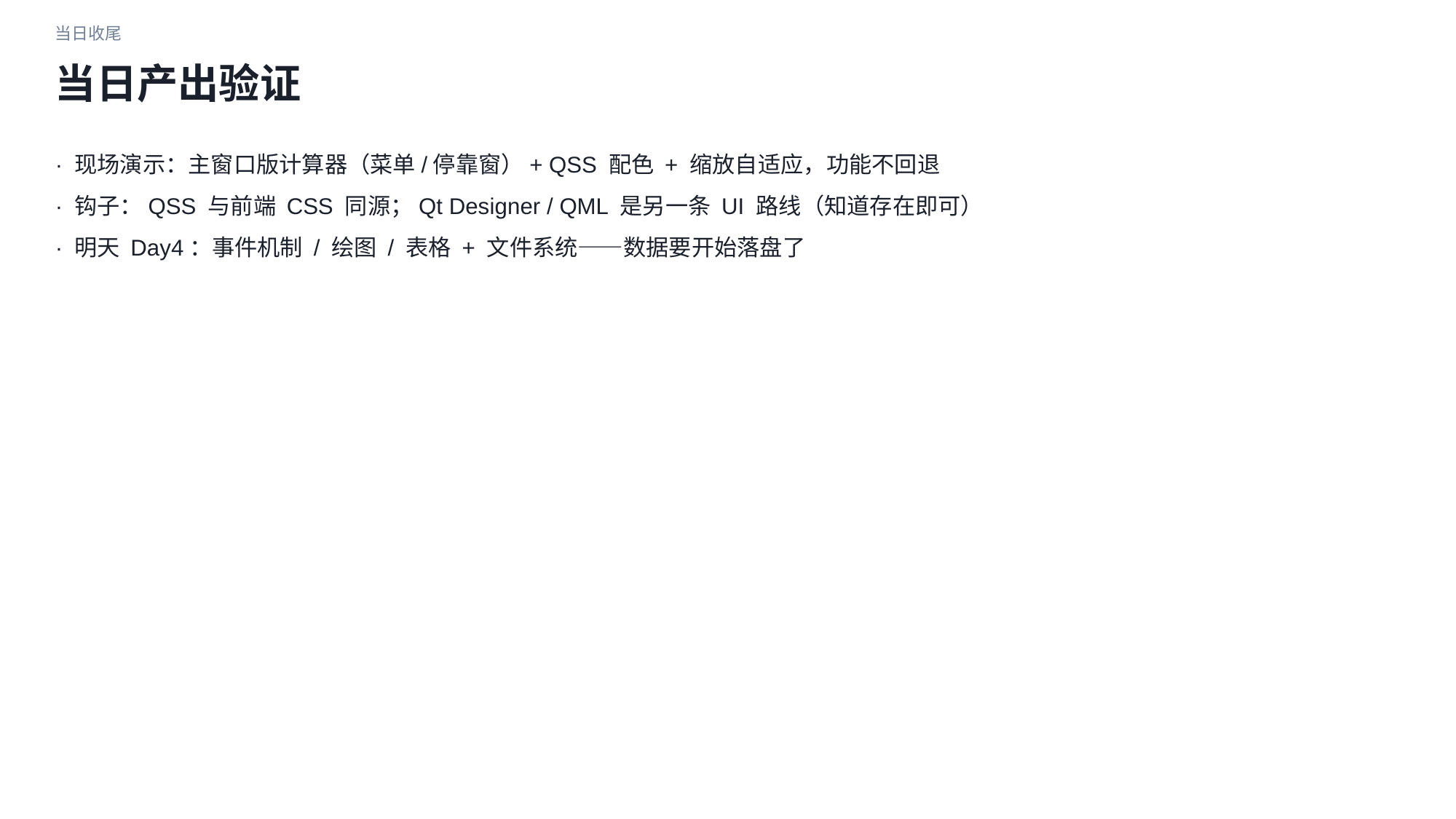

当日收尾
当日产出验证
· 现场演示：主窗口版计算器（菜单/停靠窗）+ QSS 配色 + 缩放自适应，功能不回退
· 钩子：QSS 与前端 CSS 同源；Qt Designer / QML 是另一条 UI 路线（知道存在即可）
· 明天 Day4：事件机制 / 绘图 / 表格 + 文件系统——数据要开始落盘了